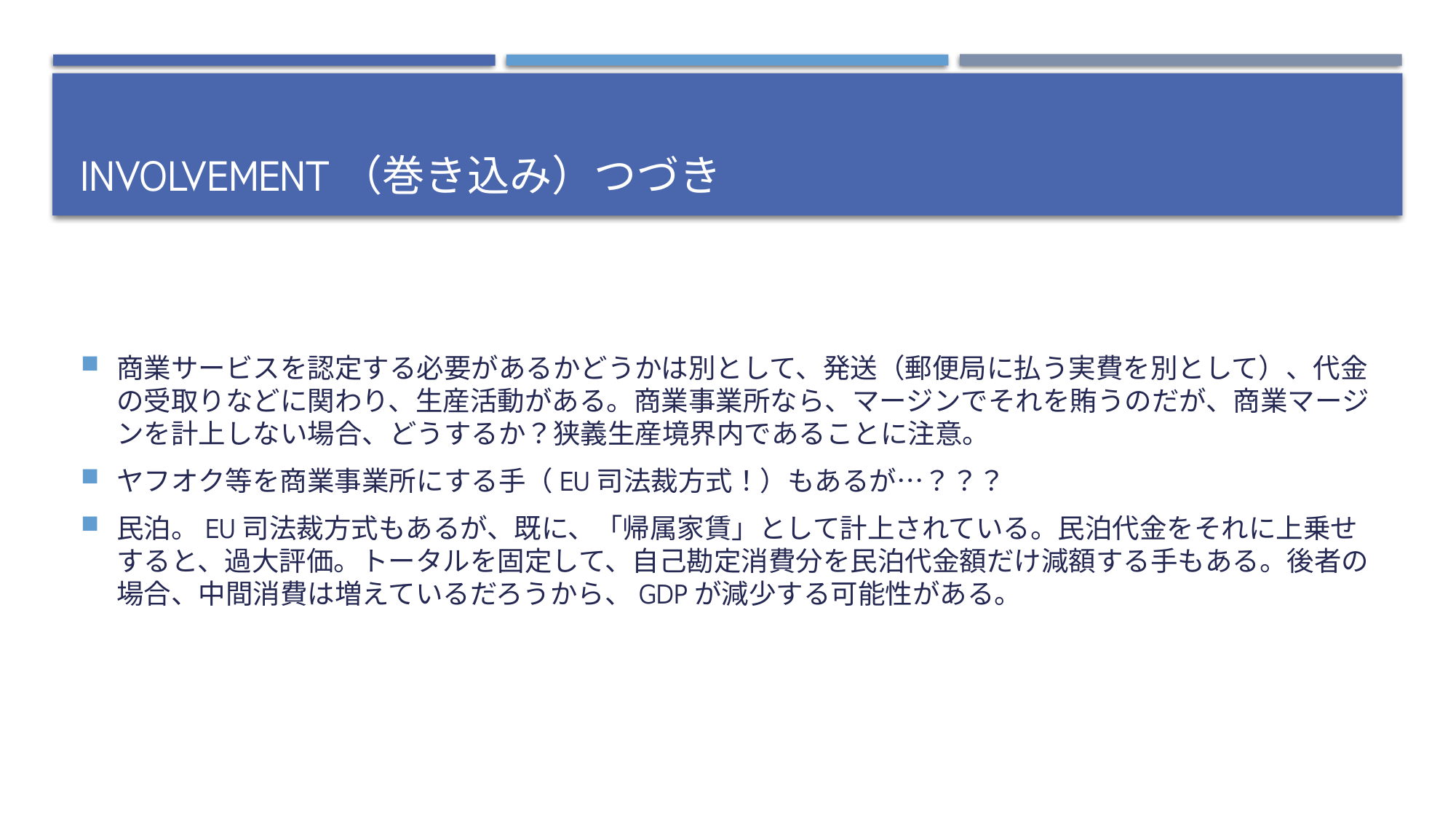

# Involvement（巻き込み）つづき
商業サービスを認定する必要があるかどうかは別として、発送（郵便局に払う実費を別として）、代金の受取りなどに関わり、生産活動がある。商業事業所なら、マージンでそれを賄うのだが、商業マージンを計上しない場合、どうするか？狭義生産境界内であることに注意。
ヤフオク等を商業事業所にする手（EU司法裁方式！）もあるが…？？？
民泊。EU司法裁方式もあるが、既に、「帰属家賃」として計上されている。民泊代金をそれに上乗せすると、過大評価。トータルを固定して、自己勘定消費分を民泊代金額だけ減額する手もある。後者の場合、中間消費は増えているだろうから、GDPが減少する可能性がある。